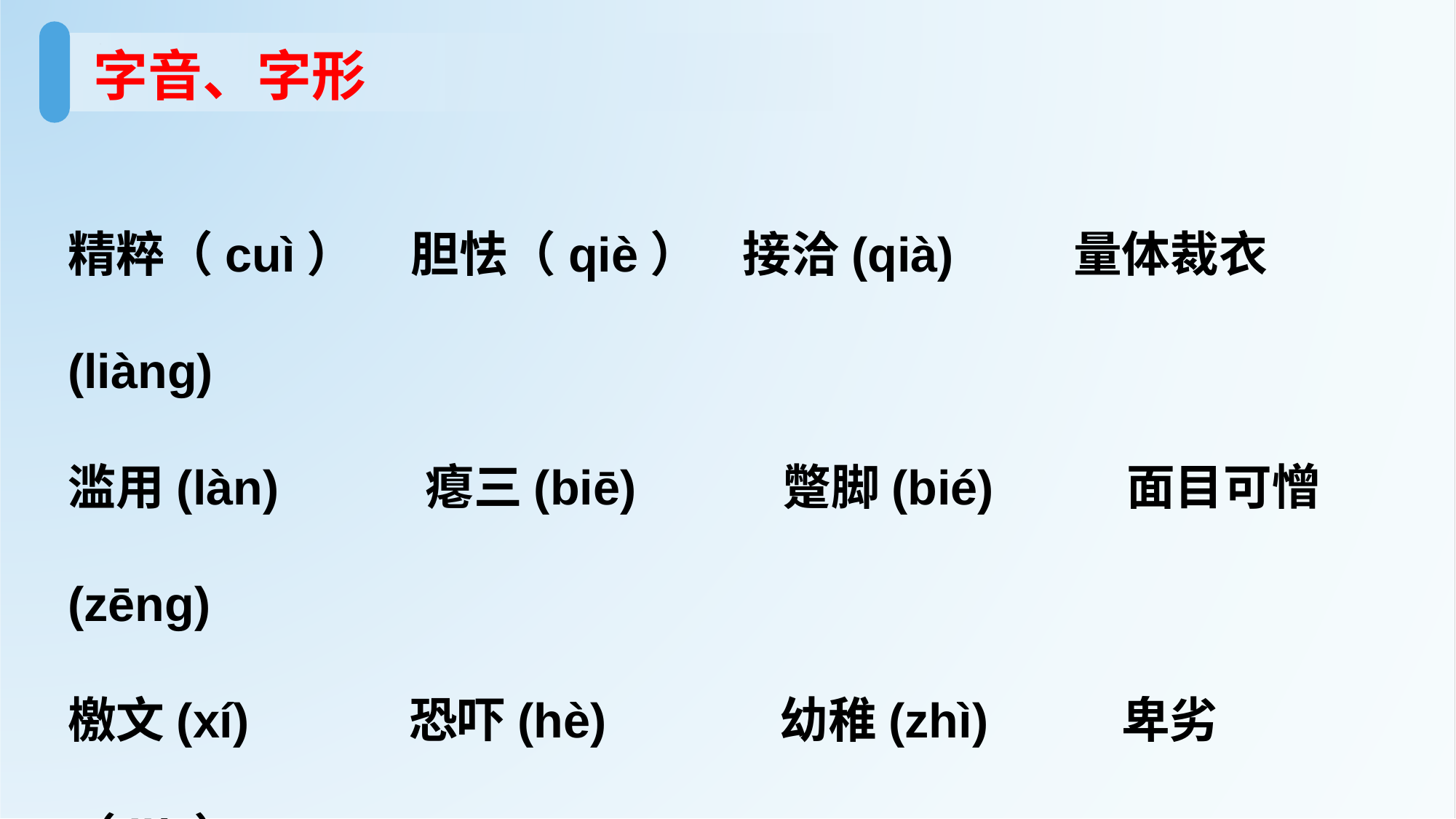

字音、字形
精粹（cuì）     胆怯（qiè）    接洽(qià)        量体裁衣(liàng)
滥用(làn)          瘪三(biē)          蹩脚(bié)         面目可憎(zēng)
檄文(xí)           恐吓(hè)            幼稚(zhì)         卑劣（liè）
暴露(lù)        靶子（bǎ）         幼稚(zhì)         子丑寅卯(yín mǎo)